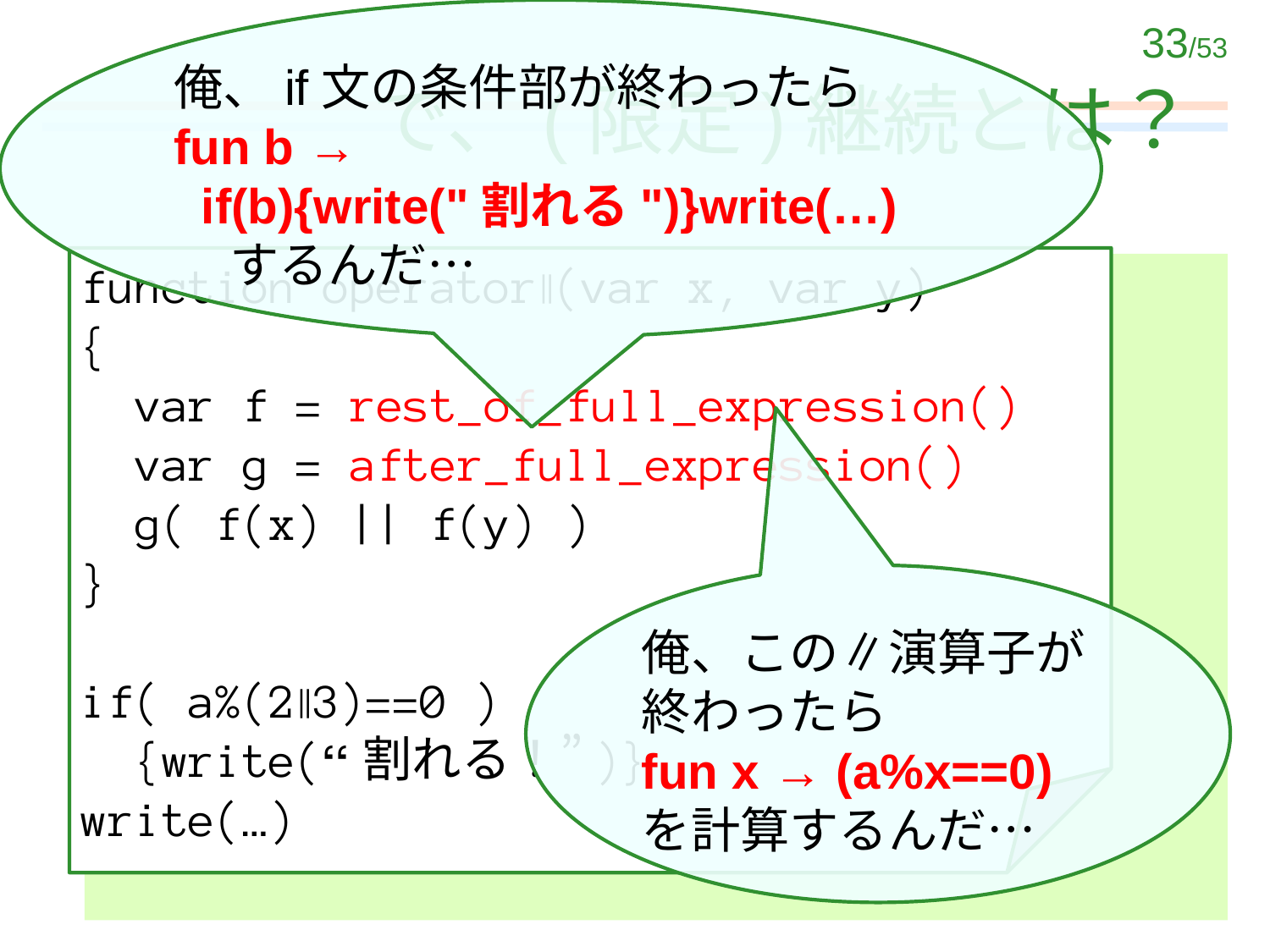

俺、if文の条件部が終わったら
fun b →
  if(b){write("割れる")}write(…)
    するんだ…
# で、(限定)継続とは？

function operator∥(var x, var y)
{
  var f = rest_of_full_expression()
  var g = after_full_expression()
  g( f(x) || f(y) )
}

if( a%(2∥3)==0 )
  {write(“割れる！”)}
write(…)
俺、この∥演算子が
終わったら
fun x → (a%x==0)
を計算するんだ…